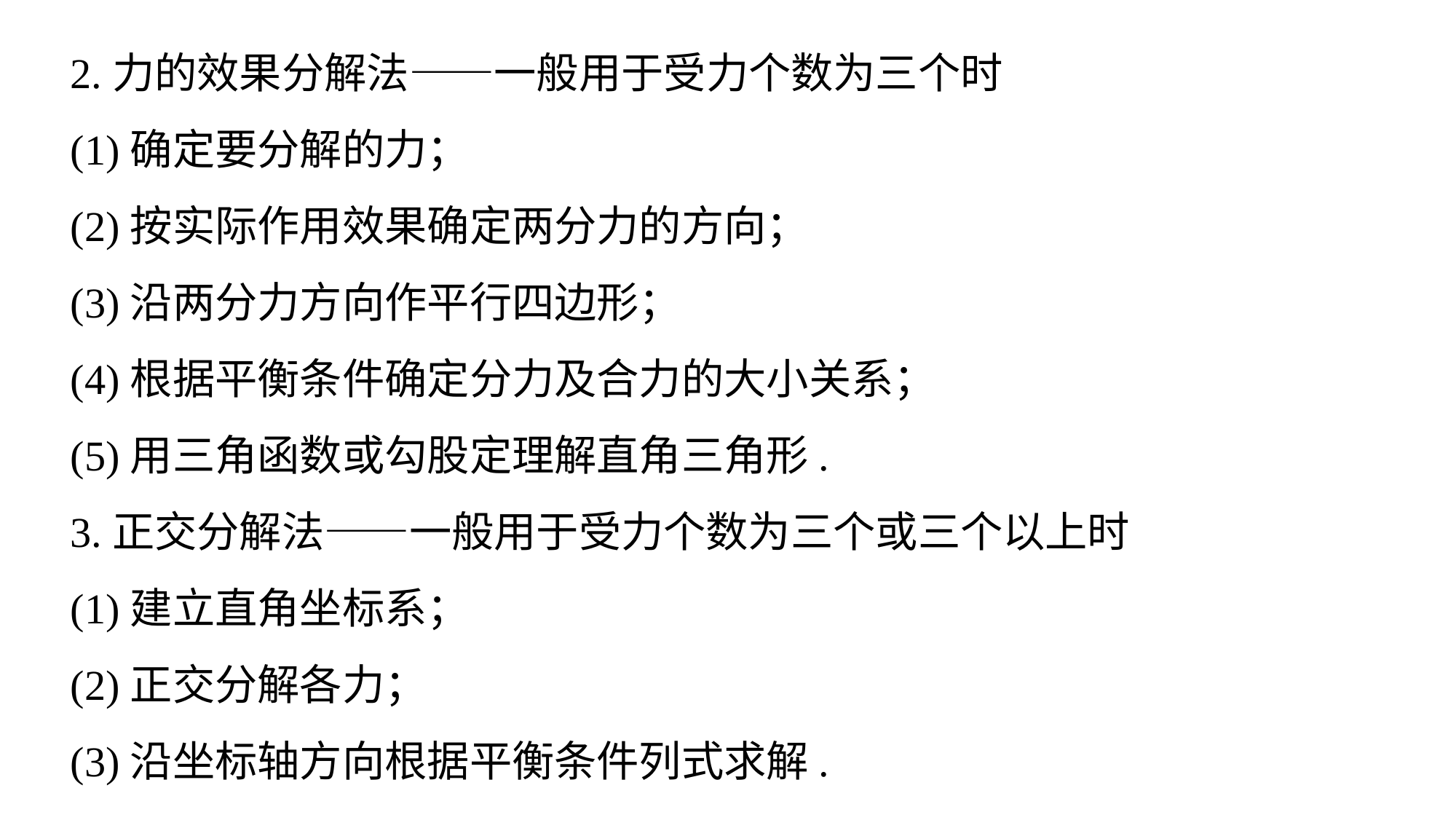

2.力的效果分解法——一般用于受力个数为三个时
(1)确定要分解的力；
(2)按实际作用效果确定两分力的方向；
(3)沿两分力方向作平行四边形；
(4)根据平衡条件确定分力及合力的大小关系；
(5)用三角函数或勾股定理解直角三角形.
3.正交分解法——一般用于受力个数为三个或三个以上时
(1)建立直角坐标系；
(2)正交分解各力；
(3)沿坐标轴方向根据平衡条件列式求解.